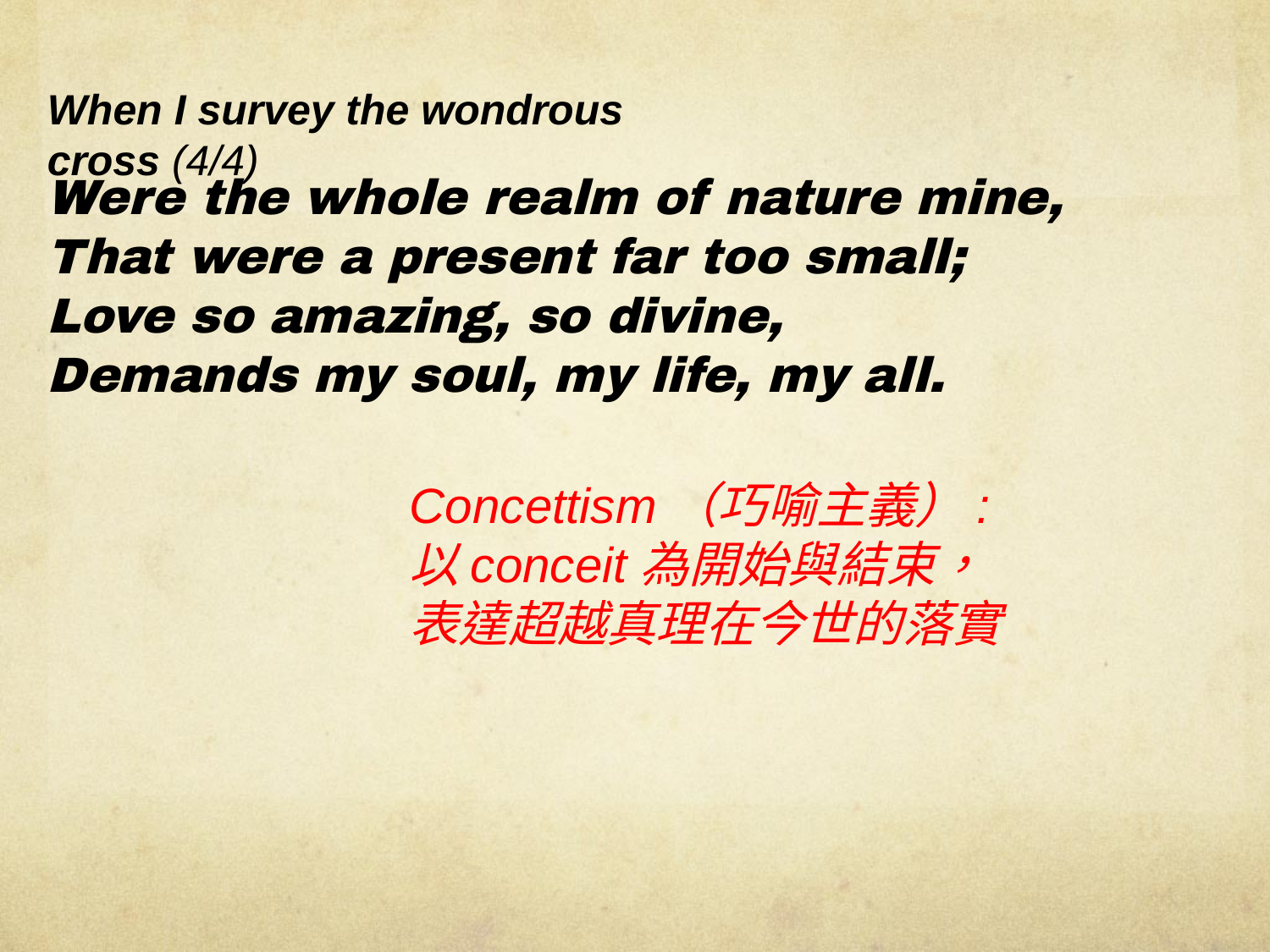

When I survey the wondrous cross (4/4)
Were the whole realm of nature mine,
That were a present far too small;
Love so amazing, so divine,
Demands my soul, my life, my all.
Concettism（巧喻主義）:
以conceit為開始與結束，
表達超越真理在今世的落實